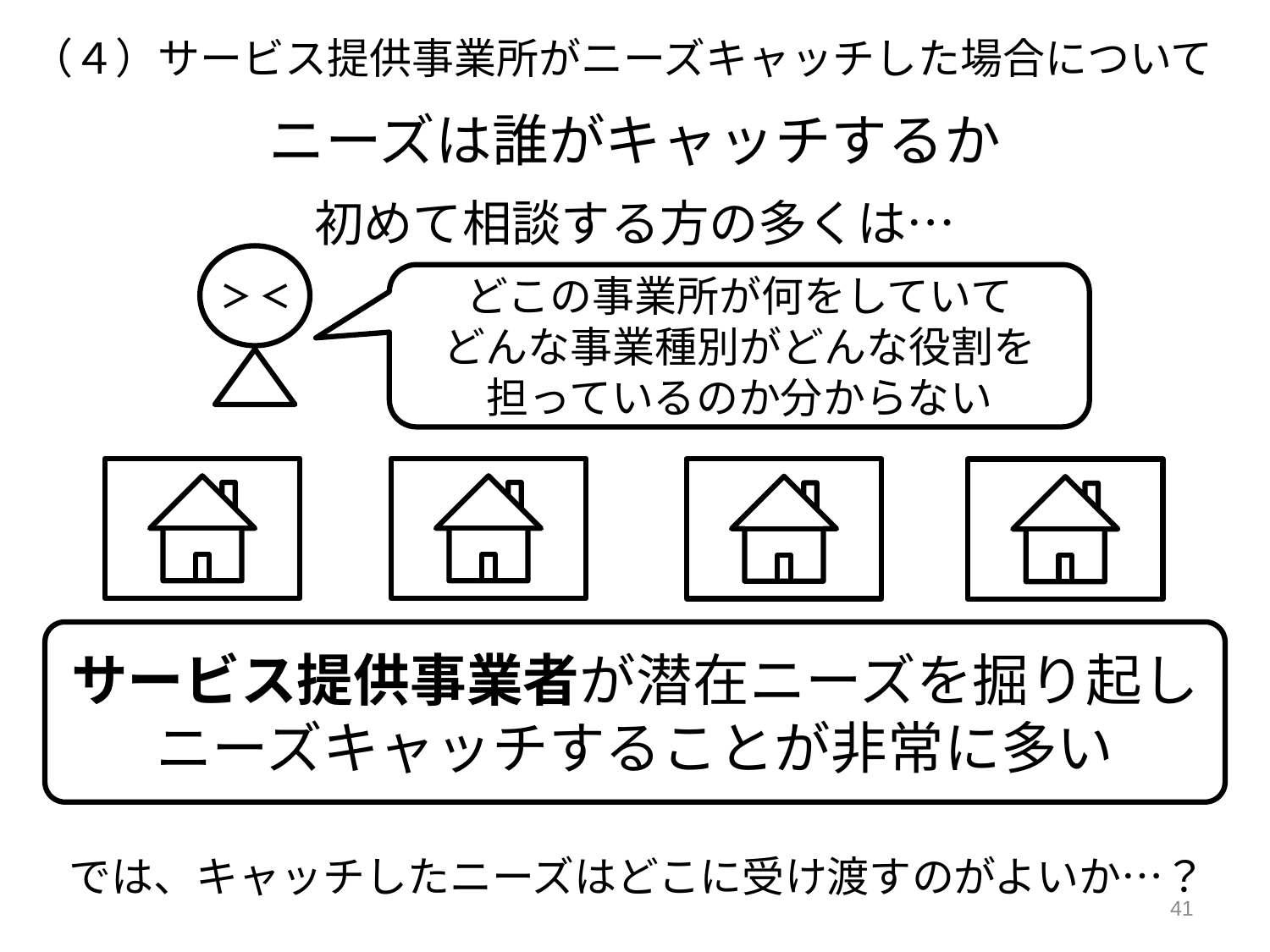

（４）サービス提供事業所がニーズキャッチした場合について
# ニーズは誰がキャッチするか
初めて相談する方の多くは…

＞ ＜
どこの事業所が何をしていて
どんな事業種別がどんな役割を担っているのか分からない

サービス提供事業者が潜在ニーズを掘り起し
ニーズキャッチすることが非常に多い

では、キャッチしたニーズはどこに受け渡すのがよいか…？
41